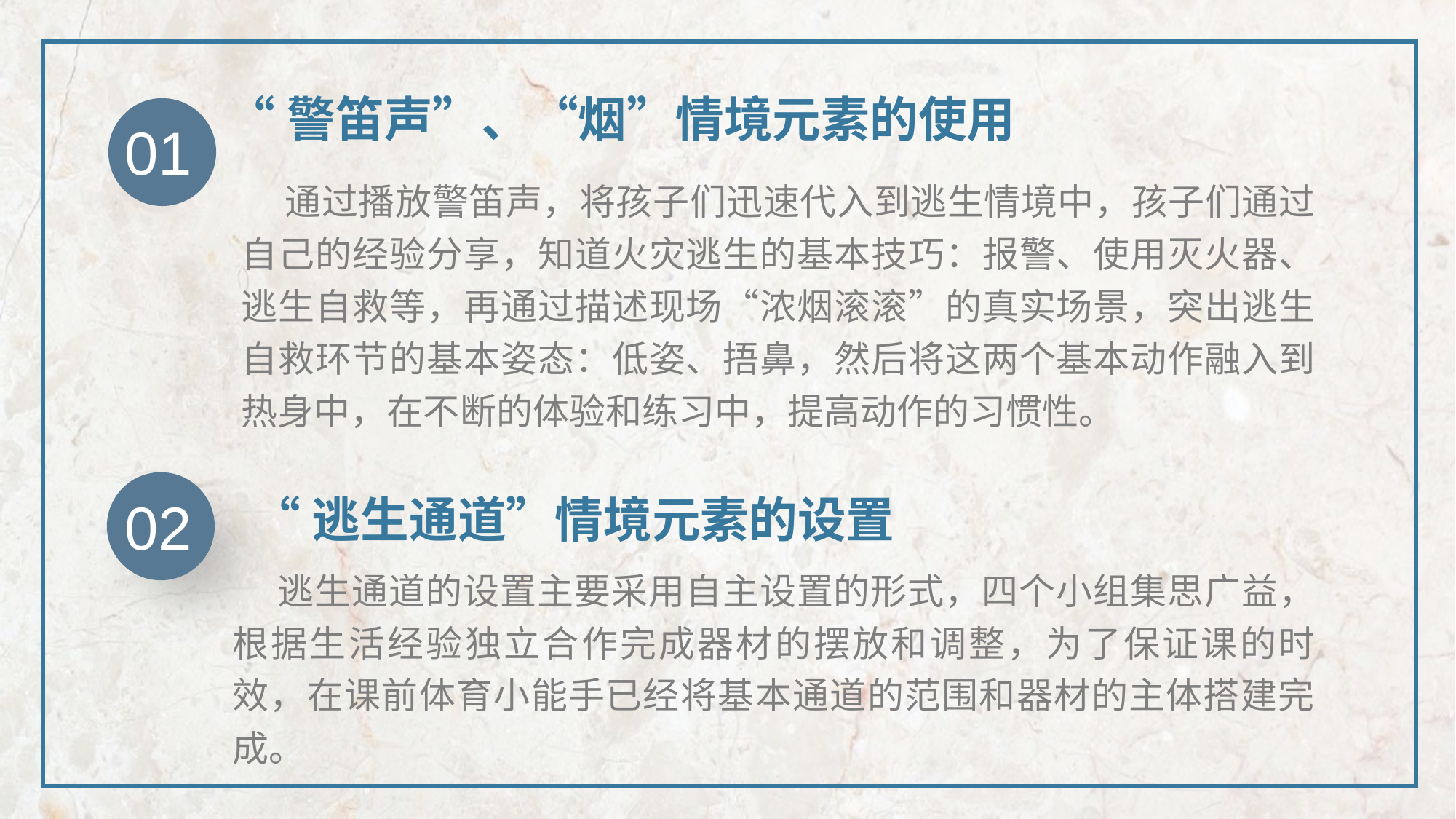

“警笛声”、“烟”情境元素的使用

01
    通过播放警笛声，将孩子们迅速代入到逃生情境中，孩子们通过自己的经验分享，知道火灾逃生的基本技巧：报警、使用灭火器、逃生自救等，再通过描述现场“浓烟滚滚”的真实场景，突出逃生自救环节的基本姿态：低姿、捂鼻，然后将这两个基本动作融入到热身中，在不断的体验和练习中，提高动作的习惯性。

02
“逃生通道”情境元素的设置
    逃生通道的设置主要采用自主设置的形式，四个小组集思广益，根据生活经验独立合作完成器材的摆放和调整，为了保证课的时效，在课前体育小能手已经将基本通道的范围和器材的主体搭建完成。